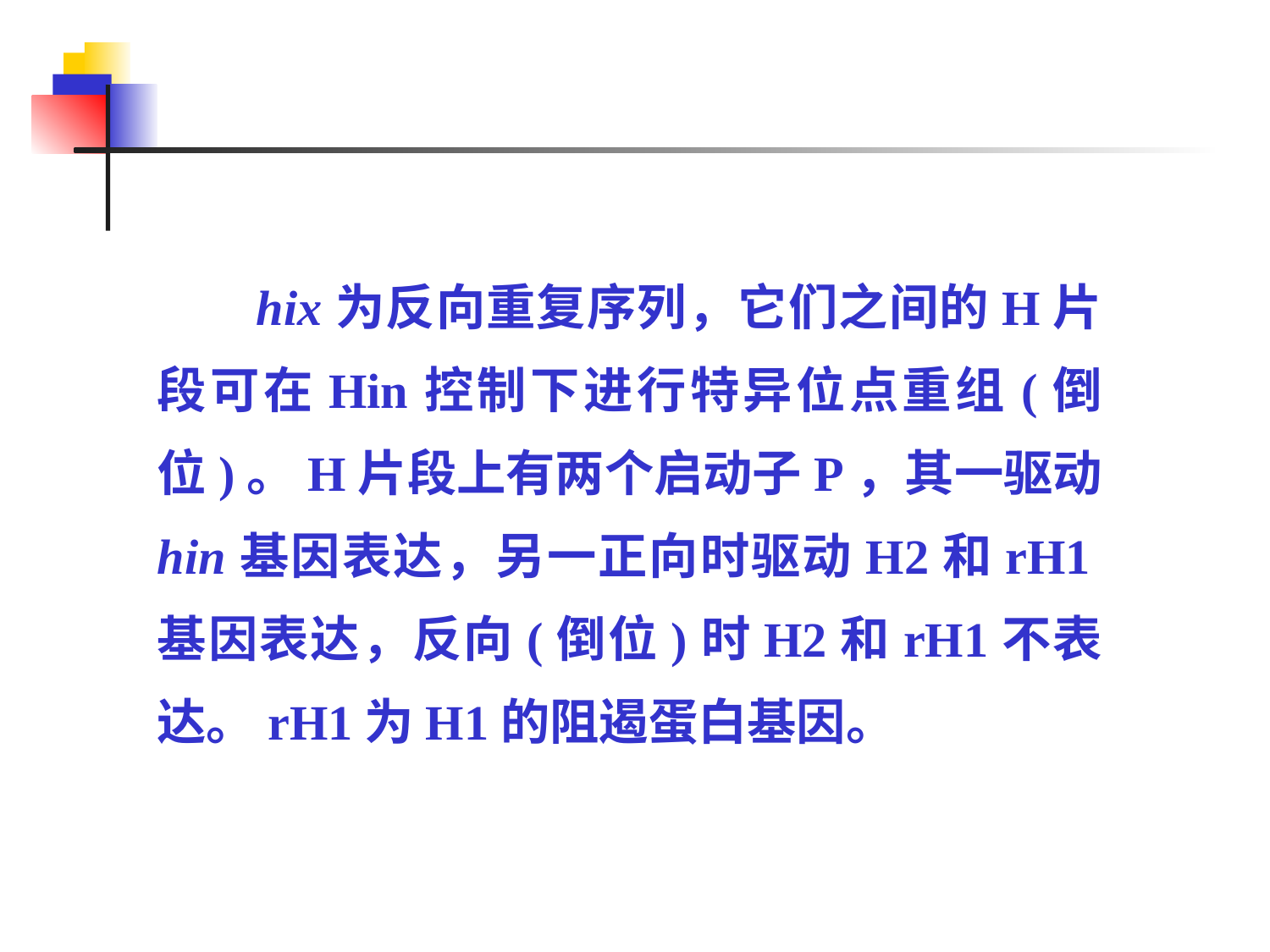

hix为反向重复序列，它们之间的H片段可在Hin控制下进行特异位点重组(倒位)。H片段上有两个启动子P，其一驱动hin基因表达，另一正向时驱动H2和rH1基因表达，反向(倒位)时H2和rH1不表达。rH1为H1的阻遏蛋白基因。